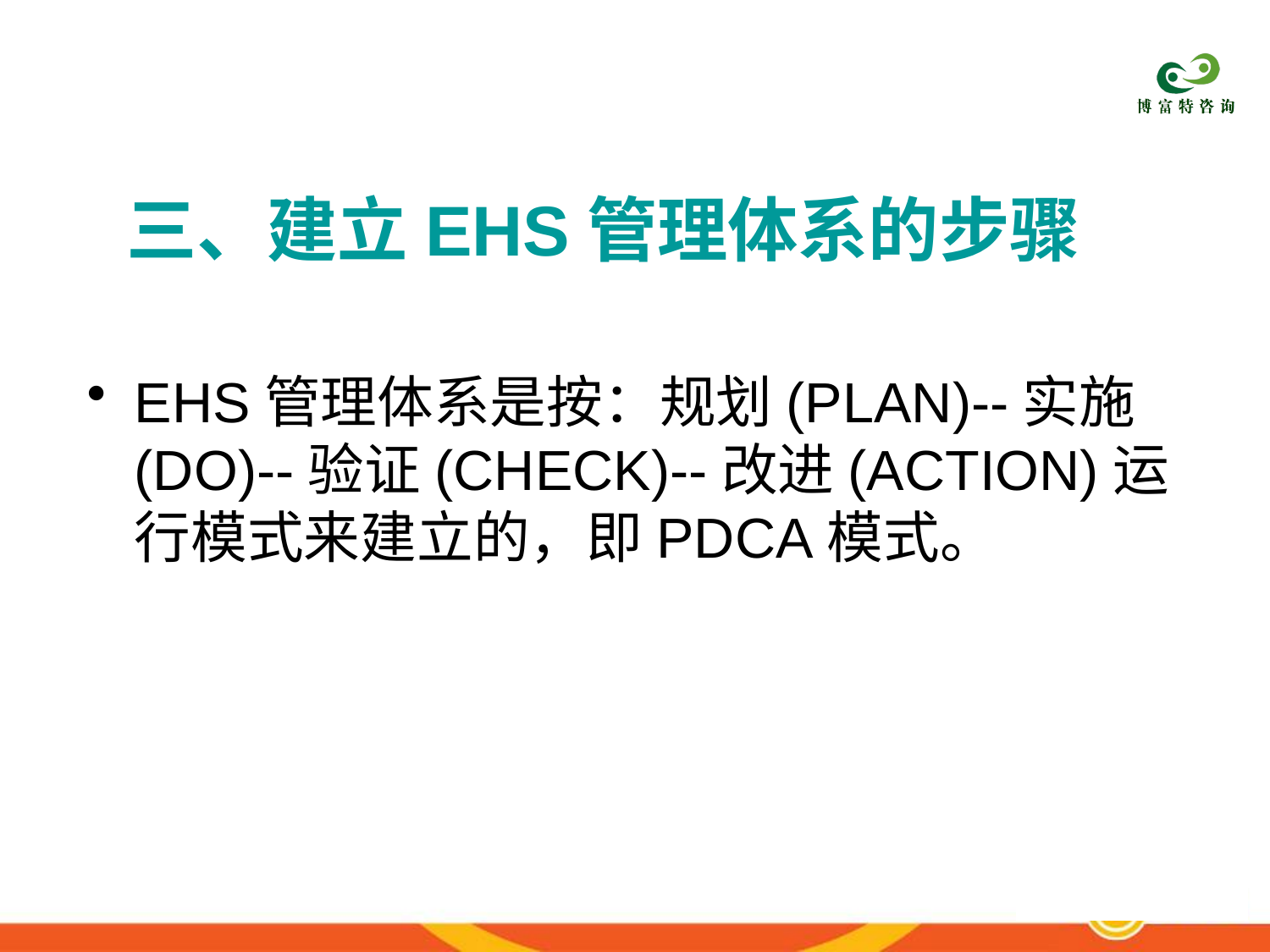

# 三、建立EHS管理体系的步骤
EHS管理体系是按：规划(PLAN)--实施(DO)--验证(CHECK)--改进(ACTION)运行模式来建立的，即PDCA模式。